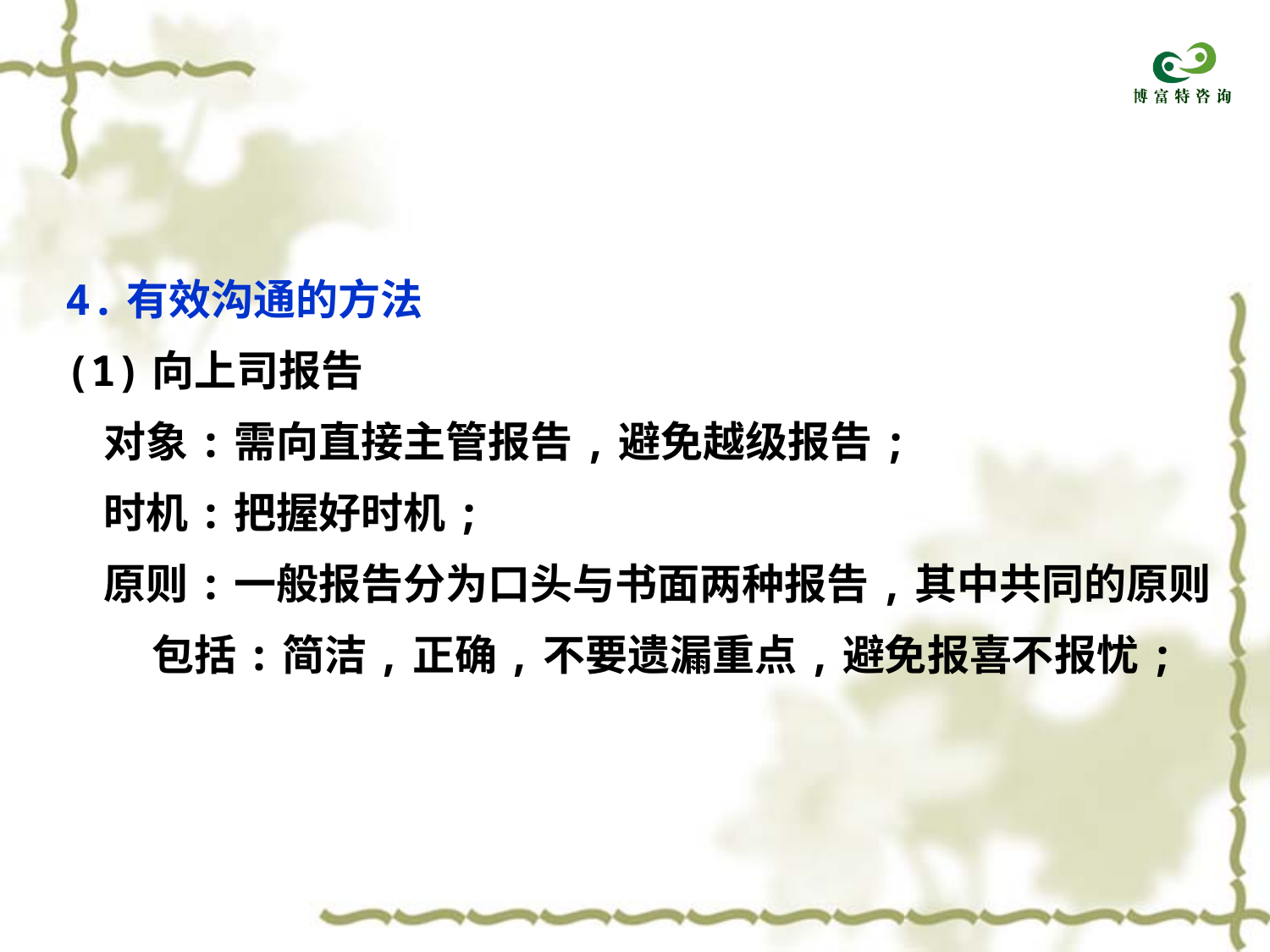

4.有效沟通的方法
(1)向上司报告
   对象:需向直接主管报告,避免越级报告;
   时机:把握好时机;
   原则:一般报告分为口头与书面两种报告,其中共同的原则
        包括:简洁,正确,不要遗漏重点,避免报喜不报忧;